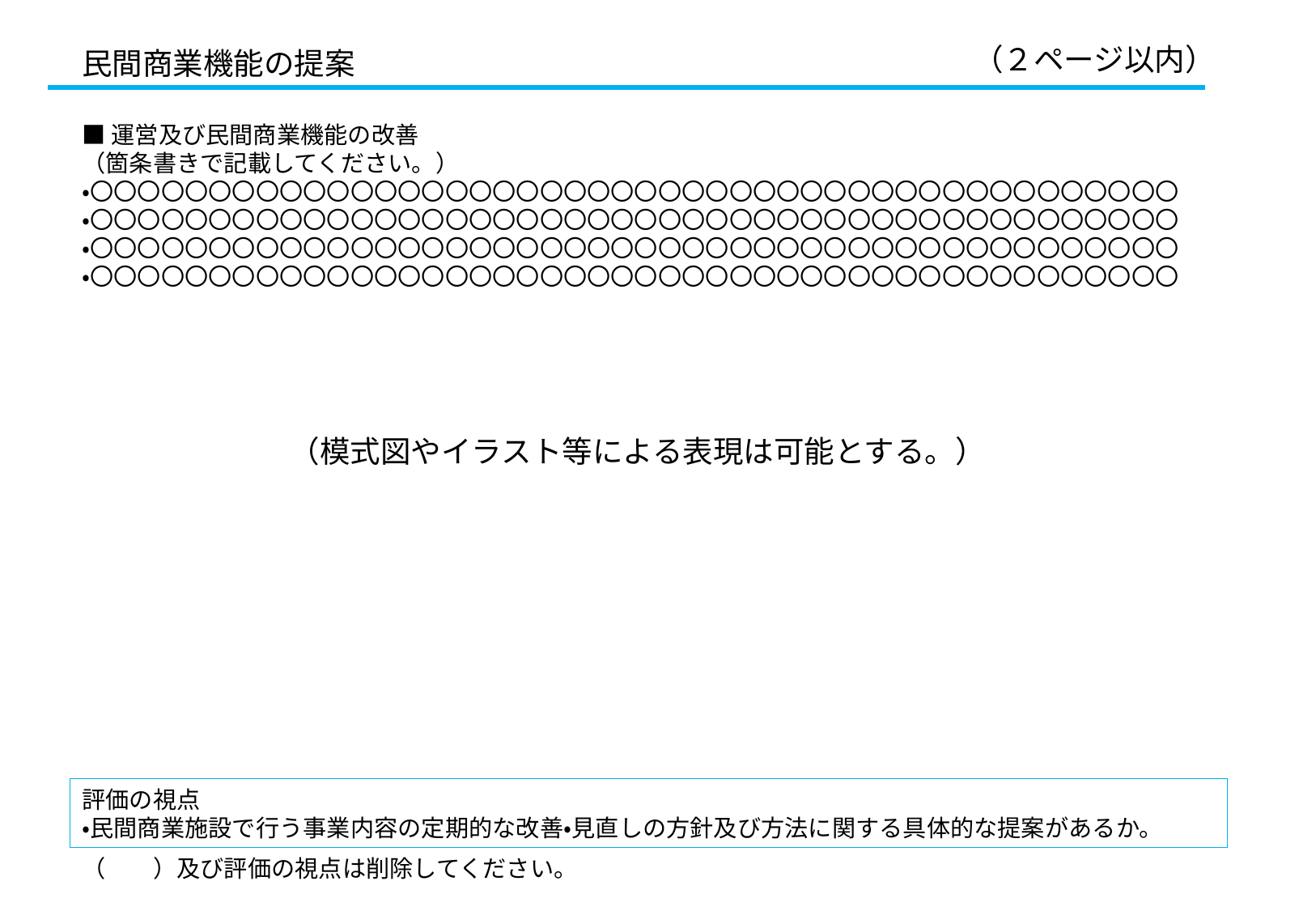

（２ページ以内）
民間商業機能の提案
■運営及び民間商業機能の改善
（箇条書きで記載してください。）
・〇〇〇〇〇〇〇〇〇〇〇〇〇〇〇〇〇〇〇〇〇〇〇〇〇〇〇〇〇〇〇〇〇〇〇〇〇〇〇〇〇〇〇〇〇〇
・〇〇〇〇〇〇〇〇〇〇〇〇〇〇〇〇〇〇〇〇〇〇〇〇〇〇〇〇〇〇〇〇〇〇〇〇〇〇〇〇〇〇〇〇〇〇
・〇〇〇〇〇〇〇〇〇〇〇〇〇〇〇〇〇〇〇〇〇〇〇〇〇〇〇〇〇〇〇〇〇〇〇〇〇〇〇〇〇〇〇〇〇〇
・〇〇〇〇〇〇〇〇〇〇〇〇〇〇〇〇〇〇〇〇〇〇〇〇〇〇〇〇〇〇〇〇〇〇〇〇〇〇〇〇〇〇〇〇〇〇
（模式図やイラスト等による表現は可能とする。）
評価の視点
・民間商業施設で行う事業内容の定期的な改善・見直しの方針及び方法に関する具体的な提案があるか。
（　　）及び評価の視点は削除してください。